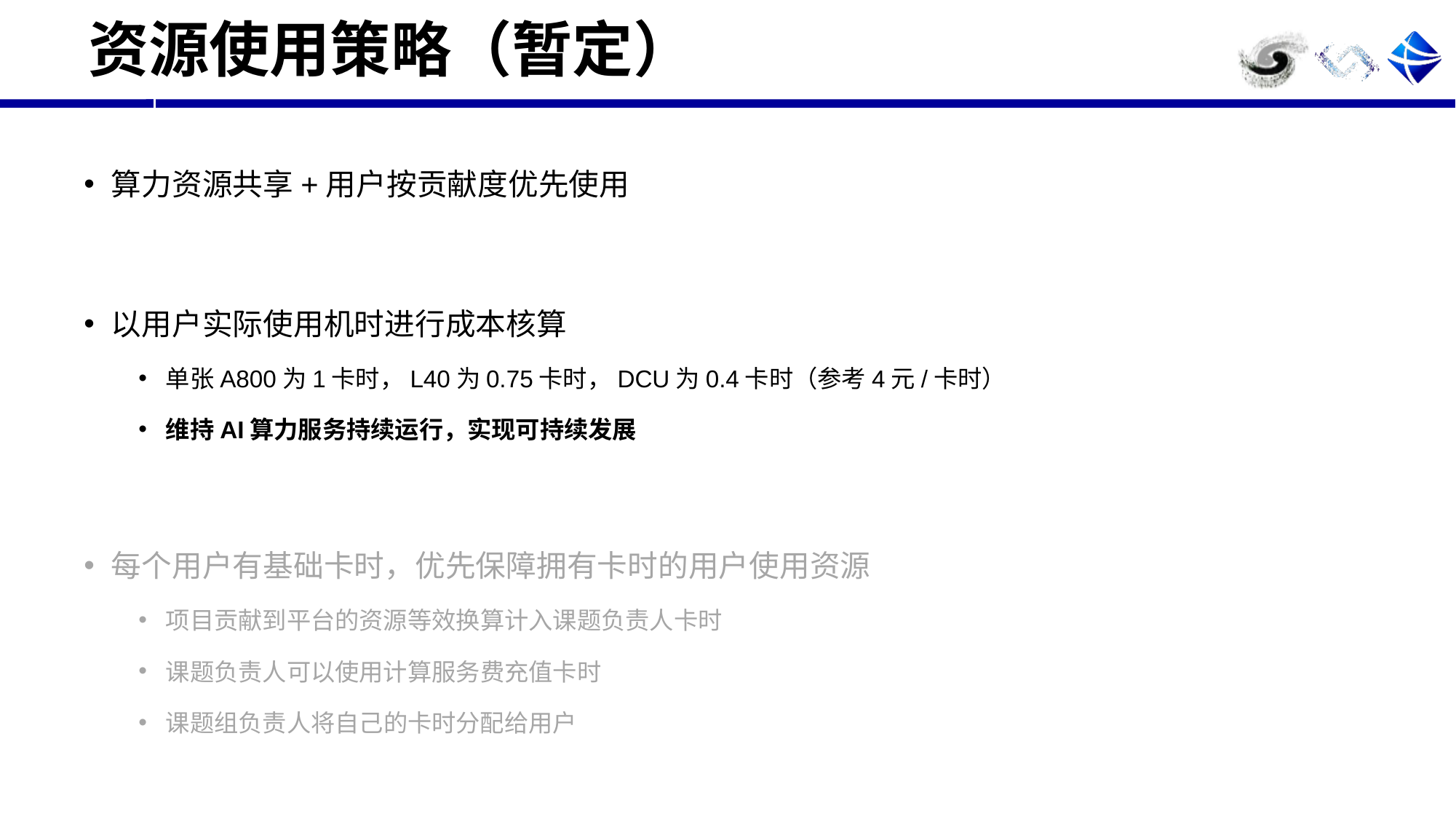

# 资源使用策略（暂定）
算力资源共享+用户按贡献度优先使用

以用户实际使用机时进行成本核算
单张A800为1卡时，L40为0.75卡时，DCU为0.4卡时（参考4元/卡时）
维持AI算力服务持续运行，实现可持续发展

每个用户有基础卡时，优先保障拥有卡时的用户使用资源
项目贡献到平台的资源等效换算计入课题负责人卡时
课题负责人可以使用计算服务费充值卡时
课题组负责人将自己的卡时分配给用户